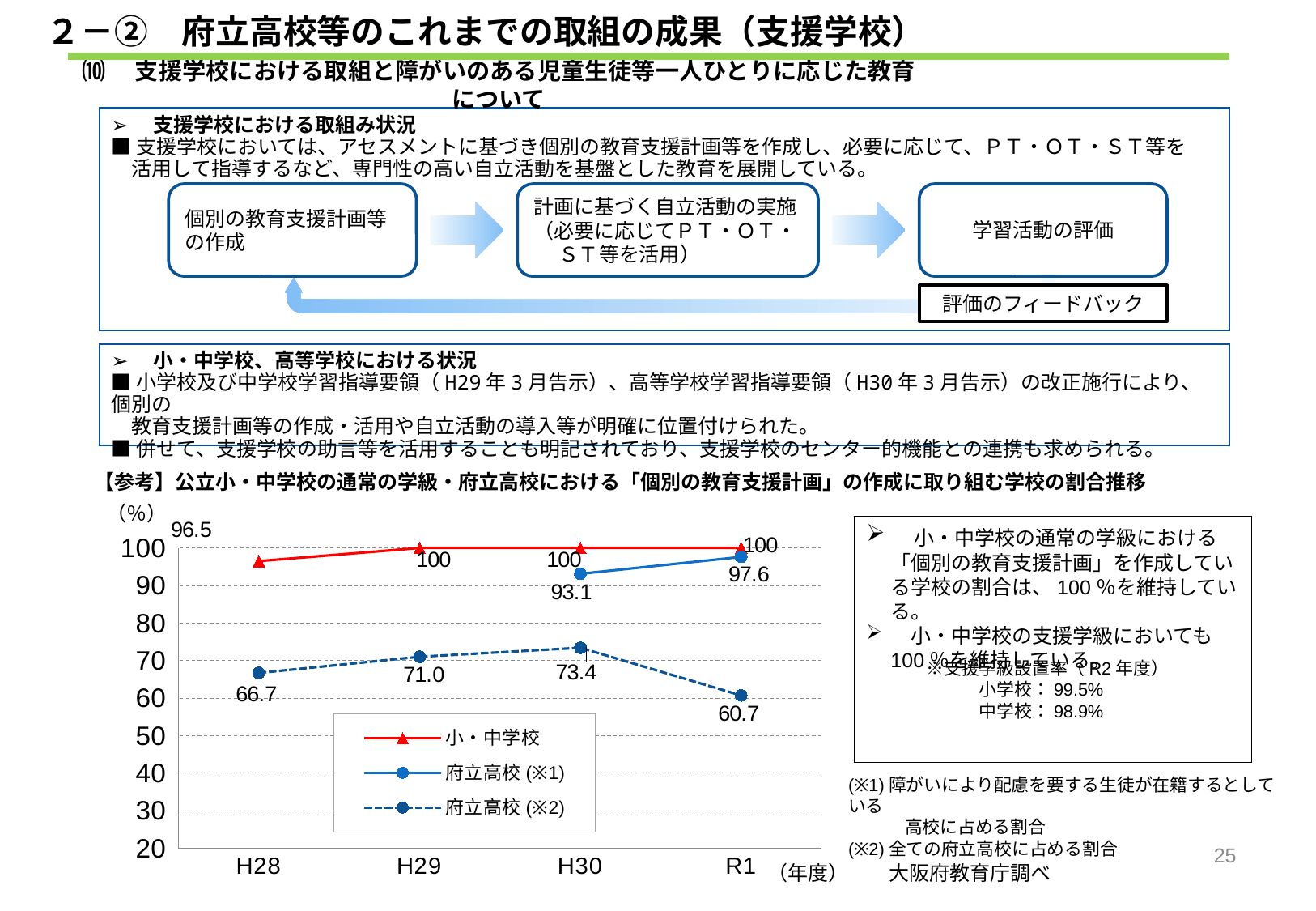

２－②　府立高校等のこれまでの取組の成果（支援学校）
⑽　支援学校における取組と障がいのある児童生徒等一人ひとりに応じた教育について
➢　支援学校における取組み状況
■支援学校においては、アセスメントに基づき個別の教育支援計画等を作成し、必要に応じて、ＰＴ・ＯＴ・ＳＴ等を
　活用して指導するなど、専門性の高い自立活動を基盤とした教育を展開している。

個別の教育支援計画等の作成
学習活動の評価
計画に基づく自立活動の実施（必要に応じてＰＴ・ＯＴ・
　 ＳＴ等を活用）

評価のフィードバック
➢　小・中学校、高等学校における状況
■小学校及び中学校学習指導要領（H29年3月告示）、高等学校学習指導要領（H30年3月告示）の改正施行により、個別の
　教育支援計画等の作成・活用や自立活動の導入等が明確に位置付けられた。
■併せて、支援学校の助言等を活用することも明記されており、支援学校のセンター的機能との連携も求められる。
【参考】公立小・中学校の通常の学級・府立高校における「個別の教育支援計画」の作成に取り組む学校の割合推移

（％）
　小・中学校の通常の学級における「個別の教育支援計画」を作成している学校の割合は、100％を維持している。
　小・中学校の支援学級においても100％を維持している。

### Chart

| Category | 小・中学校 | 府立高校(※1) | 府立高校(※2) |
|---|---|---|---|
| H28 | 96.5 | None | 66.7 |
| H29 | 100.0 | None | 71.0 |
| H30 | 100.0 | 93.1 | 73.4 |
| R1 | 100.0 | 97.6 | 60.7 |
　※支援学級設置率（R2年度）
　　　　小学校：99.5%
　　　　中学校：98.9%
(※1)障がいにより配慮を要する生徒が在籍するとしている
　　　 高校に占める割合
(※2)全ての府立高校に占める割合
25
（年度）　　大阪府教育庁調べ